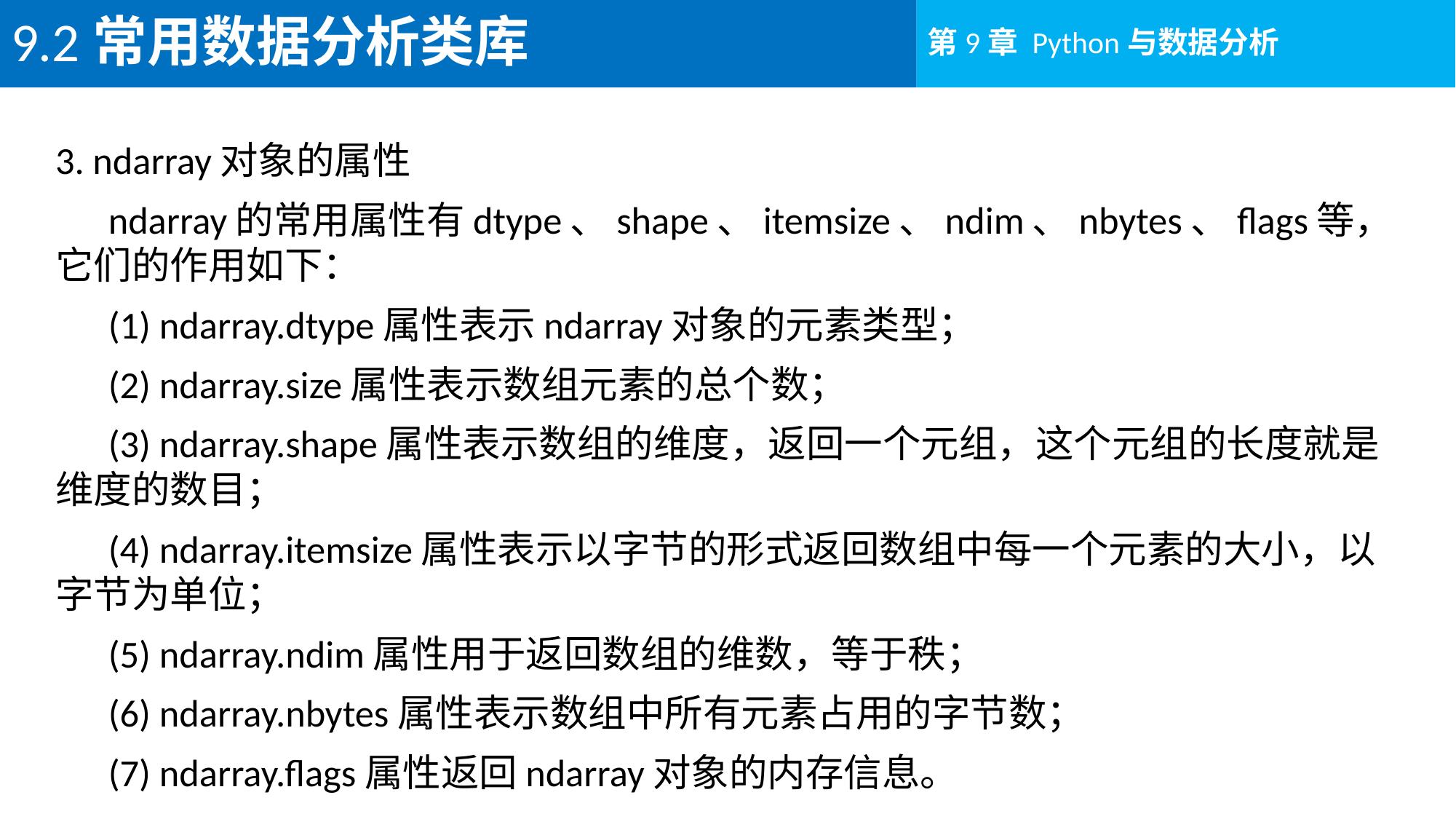

# 9.2常用数据分析类库
3. ndarray对象的属性
ndarray的常用属性有dtype、shape、itemsize、ndim、nbytes、flags等，它们的作用如下：
(1) ndarray.dtype属性表示ndarray对象的元素类型；
(2) ndarray.size属性表示数组元素的总个数；
(3) ndarray.shape属性表示数组的维度，返回一个元组，这个元组的长度就是维度的数目；
(4) ndarray.itemsize属性表示以字节的形式返回数组中每一个元素的大小，以字节为单位；
(5) ndarray.ndim属性用于返回数组的维数，等于秩；
(6) ndarray.nbytes属性表示数组中所有元素占用的字节数；
(7) ndarray.flags属性返回ndarray对象的内存信息。